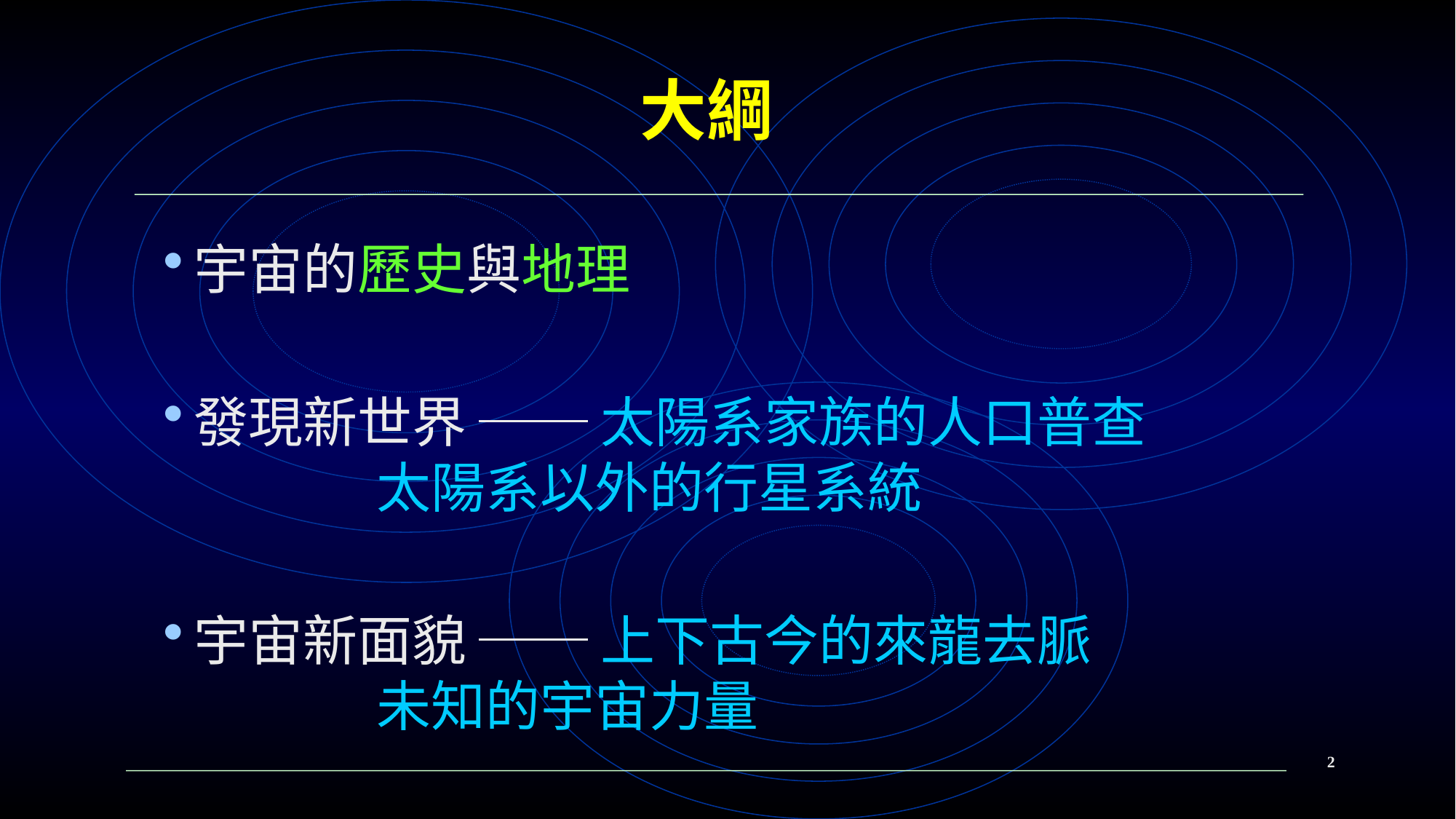

大綱

宇宙的歷史與地理

發現新世界 ── 太陽系家族的人口普查
               太陽系以外的行星系統

宇宙新面貌 ── 上下古今的來龍去脈
               未知的宇宙力量
2